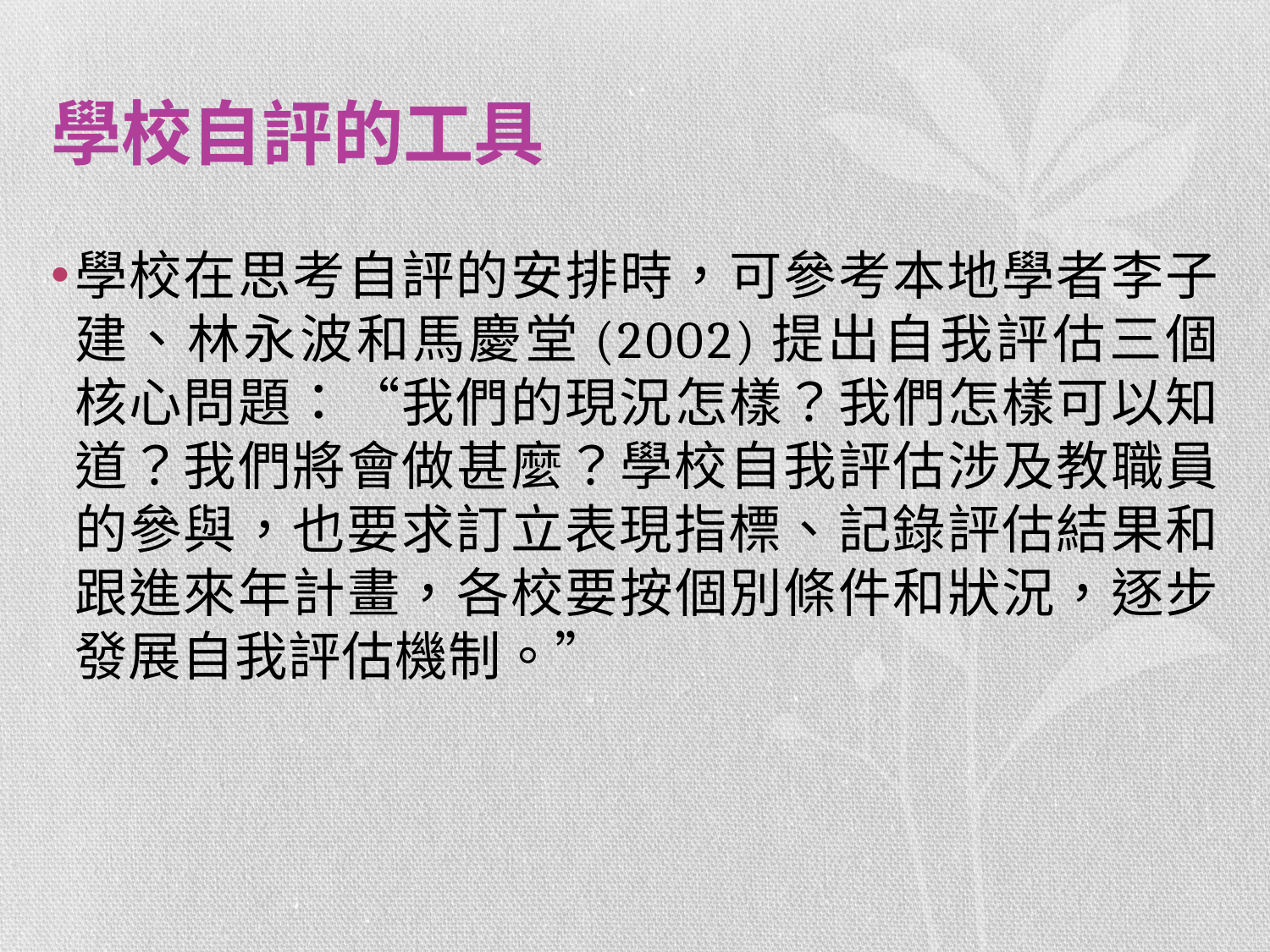

# 學校自評的工具
學校在思考自評的安排時，可參考本地學者李子建、林永波和馬慶堂(2002)提出自我評估三個核心問題：“我們的現況怎樣？我們怎樣可以知道？我們將會做甚麼？學校自我評估涉及教職員的參與，也要求訂立表現指標、記錄評估結果和跟進來年計畫，各校要按個別條件和狀況，逐步發展自我評估機制。”